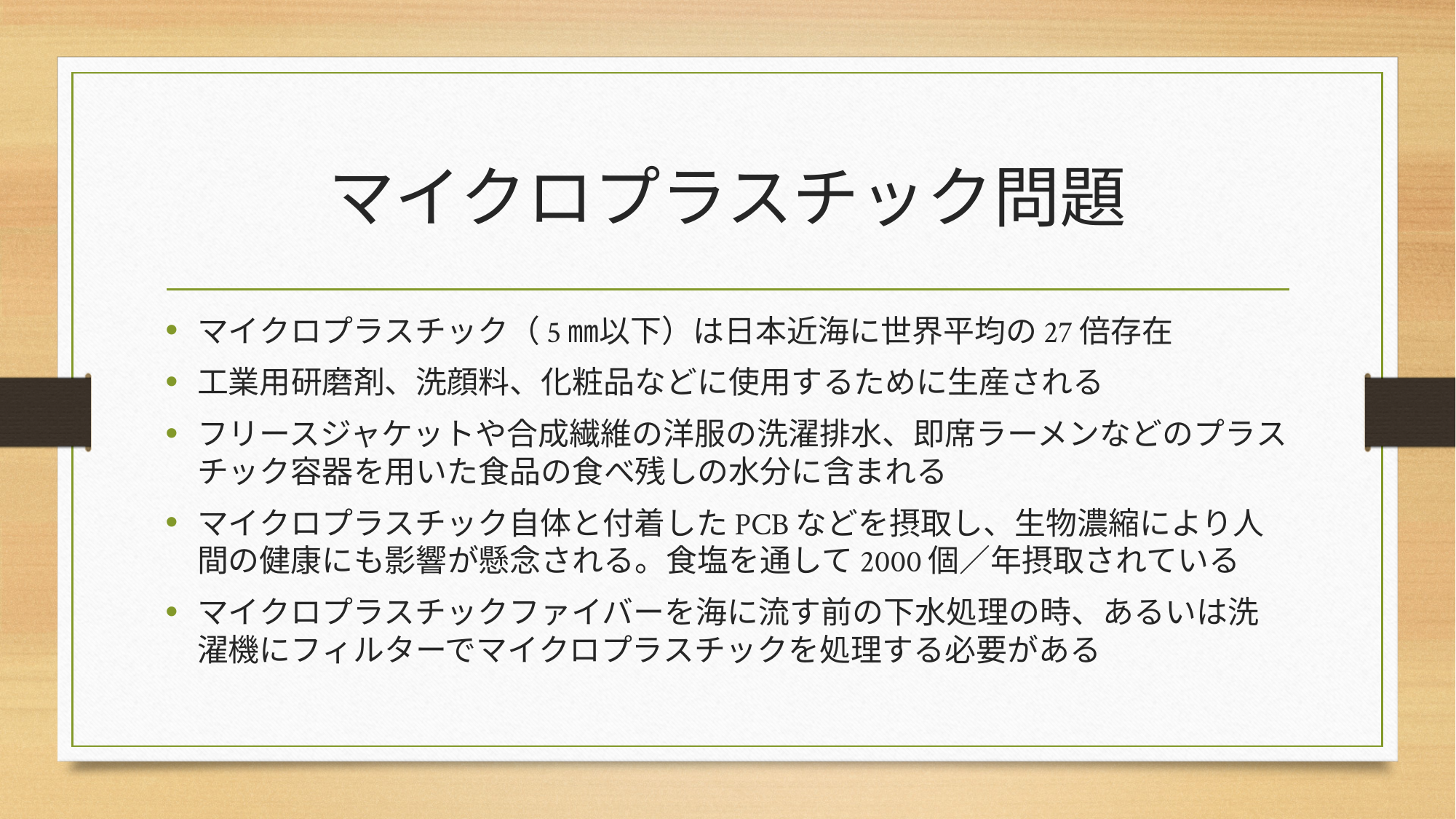

# マイクロプラスチック問題
マイクロプラスチック（5㎜以下）は日本近海に世界平均の27倍存在
工業用研磨剤、洗顔料、化粧品などに使用するために生産される
フリースジャケットや合成繊維の洋服の洗濯排水、即席ラーメンなどのプラスチック容器を用いた食品の食べ残しの水分に含まれる
マイクロプラスチック自体と付着したPCBなどを摂取し、生物濃縮により人間の健康にも影響が懸念される。食塩を通して2000個／年摂取されている
マイクロプラスチックファイバーを海に流す前の下水処理の時、あるいは洗濯機にフィルターでマイクロプラスチックを処理する必要がある